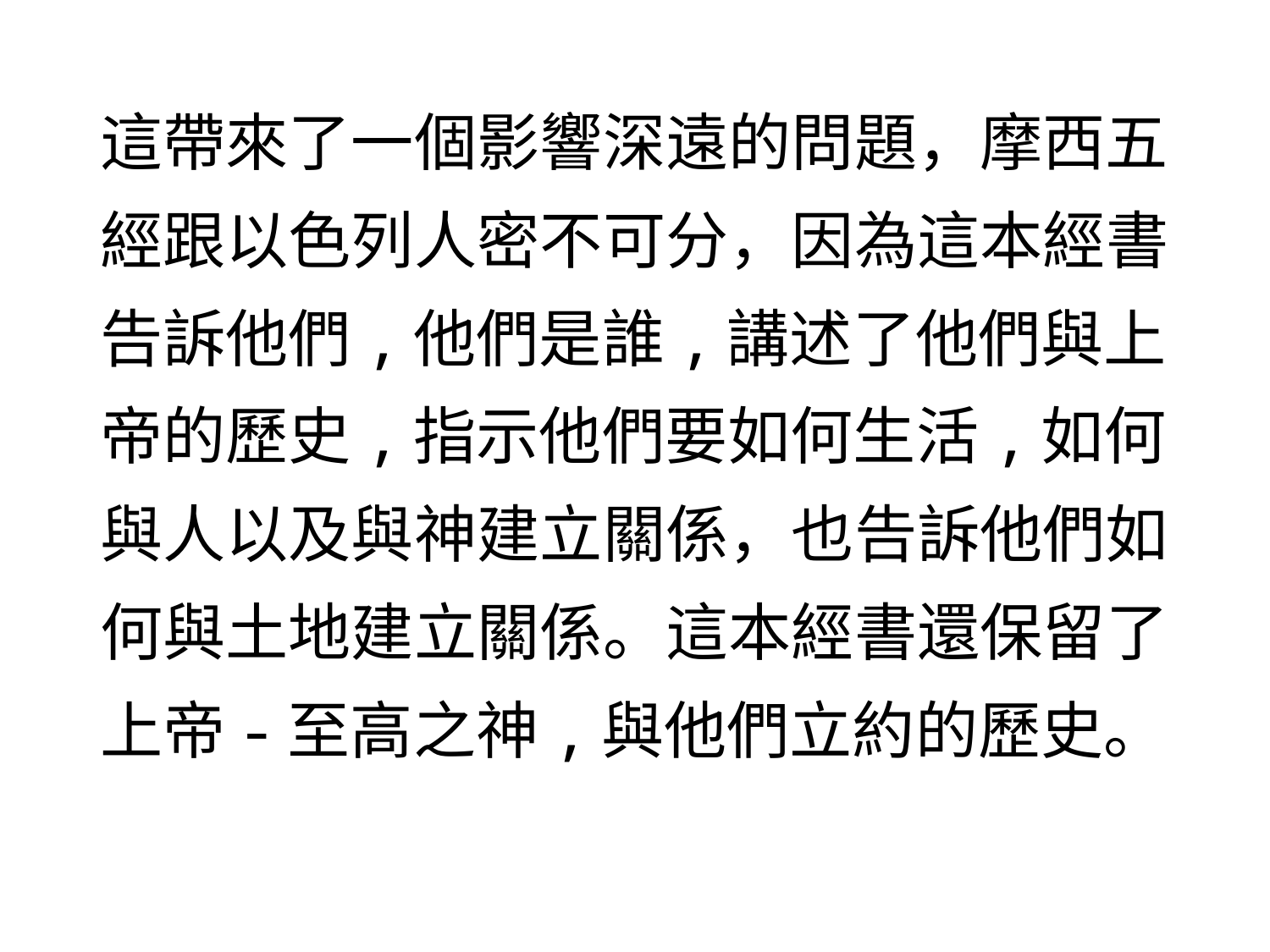

這帶來了一個影響深遠的問題，摩西五經跟以色列人密不可分，因為這本經書告訴他們,他們是誰,講述了他們與上帝的歷史,指示他們要如何生活,如何與人以及與神建立關係，也告訴他們如何與土地建立關係。這本經書還保留了上帝-至高之神,與他們立約的歷史。